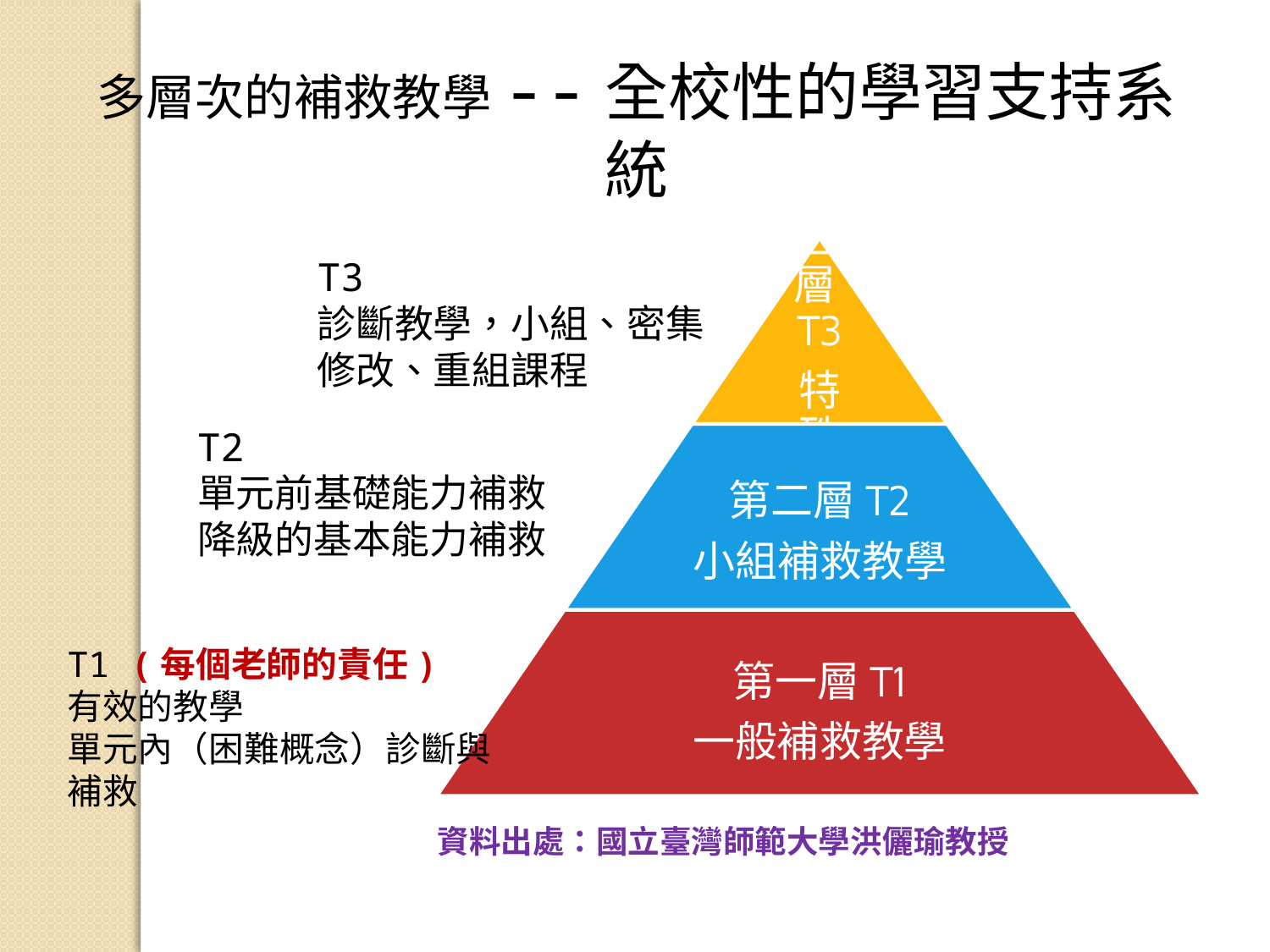

多層次的補救教學--全校性的學習支持系統
第三層T3
特殊教育
第二層T2
小組補救教學
第一層T1
一般補救教學
T3
診斷教學，小組、密集
修改、重組課程
T2
單元前基礎能力補救
降級的基本能力補救
T1 (每個老師的責任)
有效的教學
單元內（困難概念）診斷與補救
資料出處：國立臺灣師範大學洪儷瑜教授